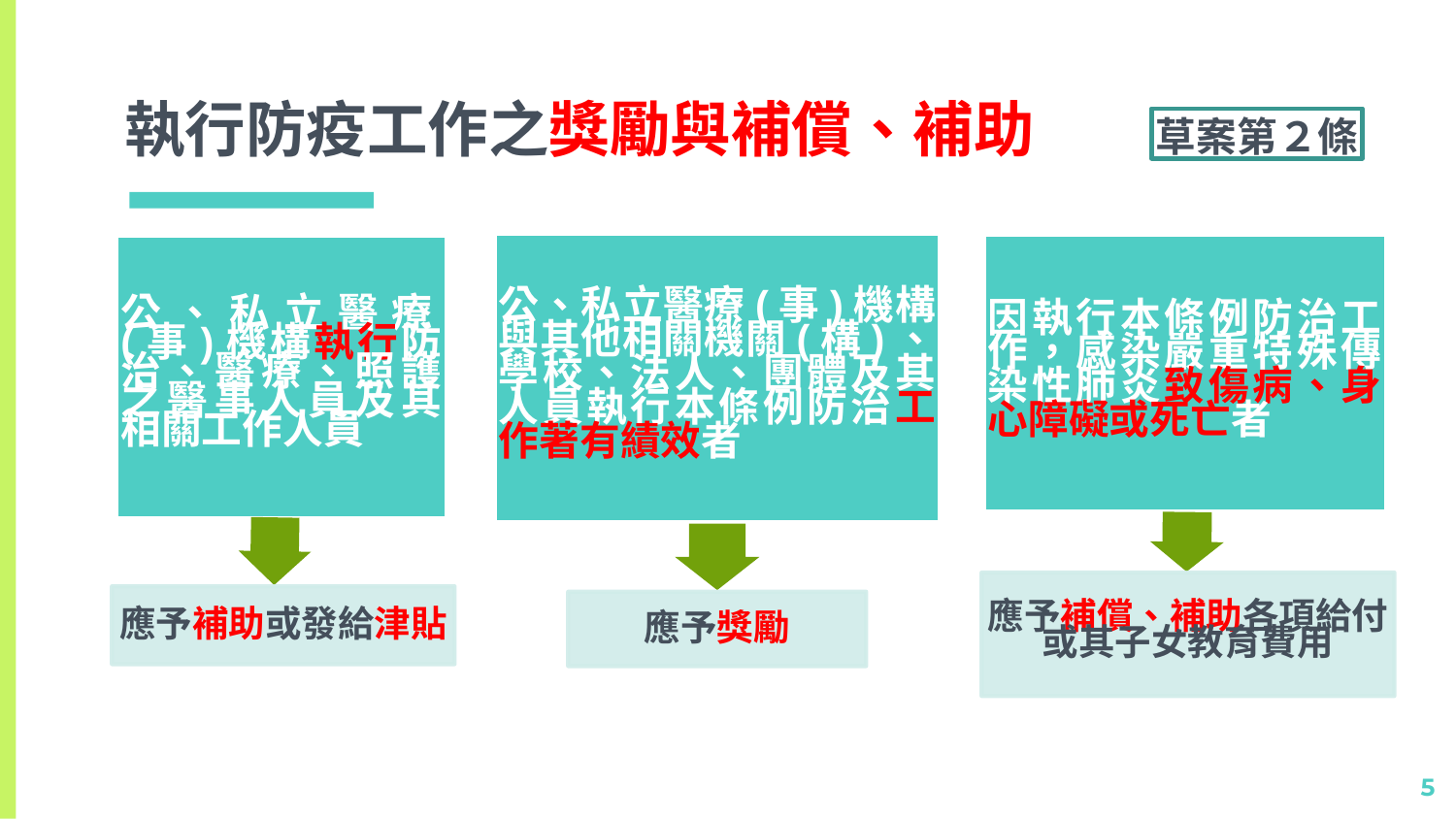

# 執行防疫工作之獎勵與補償、補助　　草案第２條

公、私立醫療(事)機構執行防治、醫療、照護之醫事人員及其相關工作人員
應予補助或發給津貼
公、私立醫療(事)機構與其他相關機關(構)、學校、法人、團體及其人員執行本條例防治工作著有績效者
應予獎勵
因執行本條例防治工作，感染嚴重特殊傳染性肺炎致傷病、身心障礙或死亡者
應予補償、補助各項給付或其子女教育費用
5